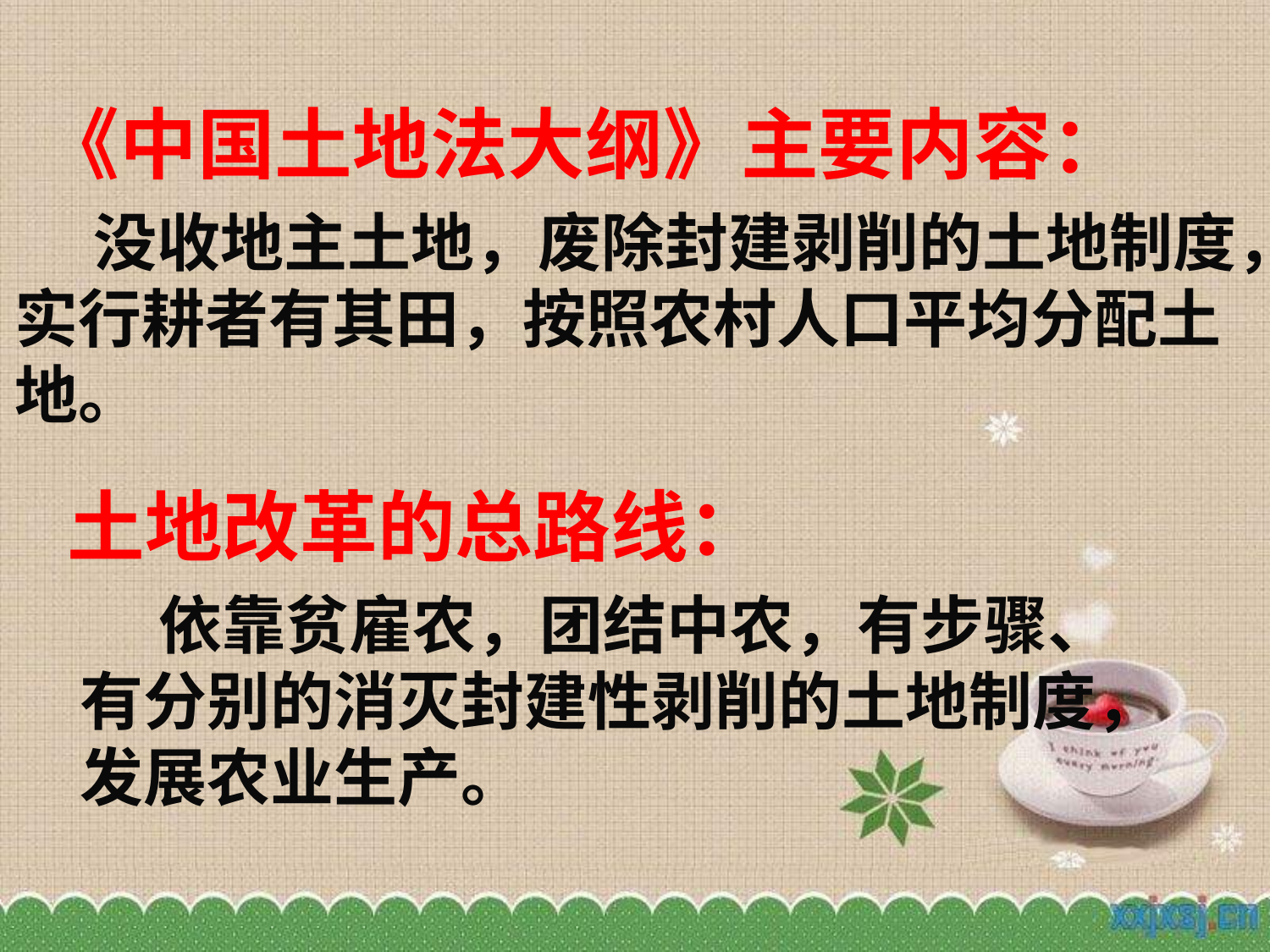

《中国土地法大纲》主要内容：
        没收地主土地，废除封建剥削的土地制度，实行耕者有其田，按照农村人口平均分配土地。
土地改革的总路线：
        依靠贫雇农，团结中农，有步骤、有分别的消灭封建性剥削的土地制度，发展农业生产。